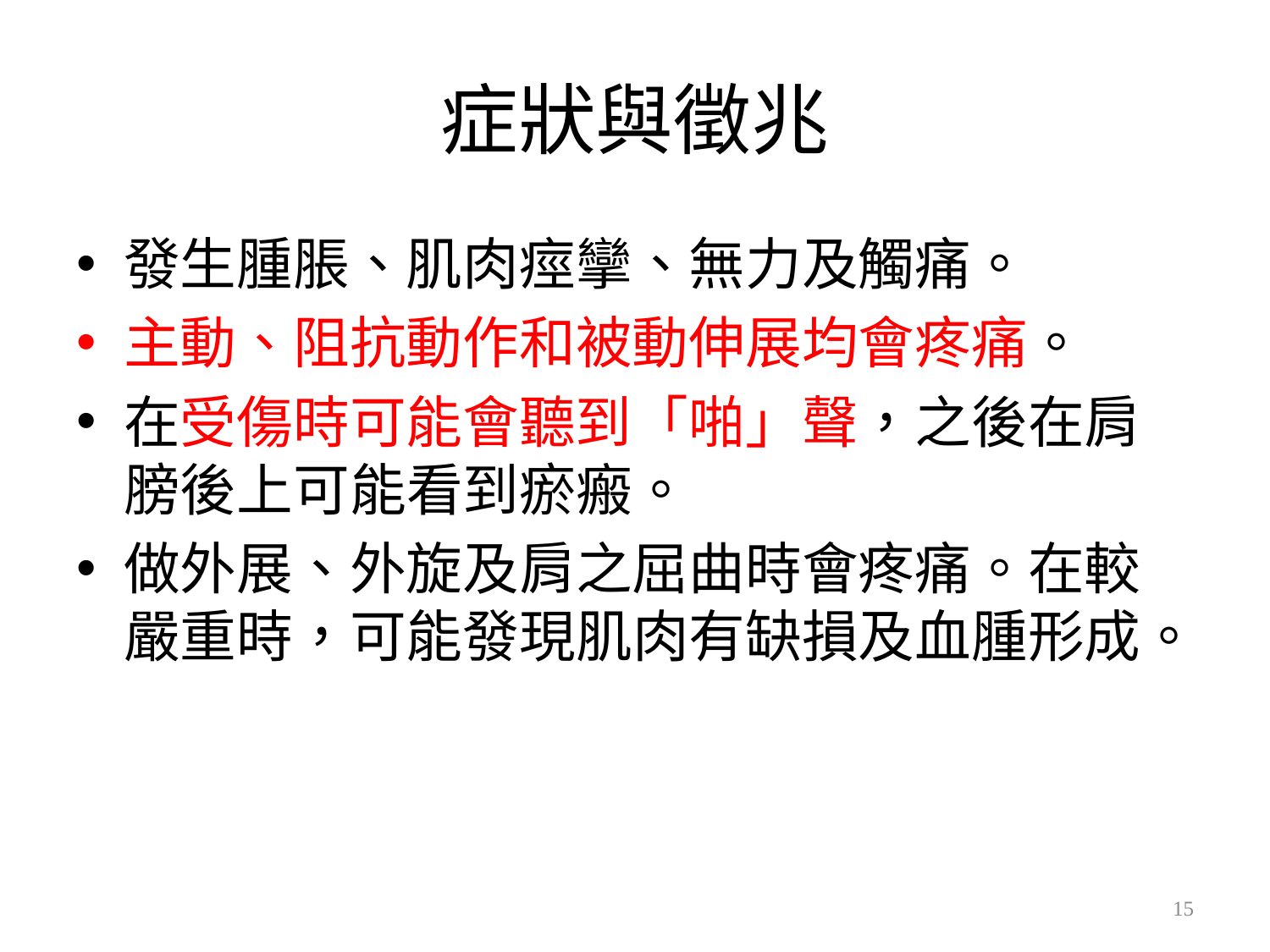

# 症狀與徵兆
發生腫脹、肌肉痙攣、無力及觸痛。
主動、阻抗動作和被動伸展均會疼痛。
在受傷時可能會聽到「啪」聲，之後在肩膀後上可能看到瘀瘢。
做外展、外旋及肩之屈曲時會疼痛。在較嚴重時，可能發現肌肉有缺損及血腫形成。
15